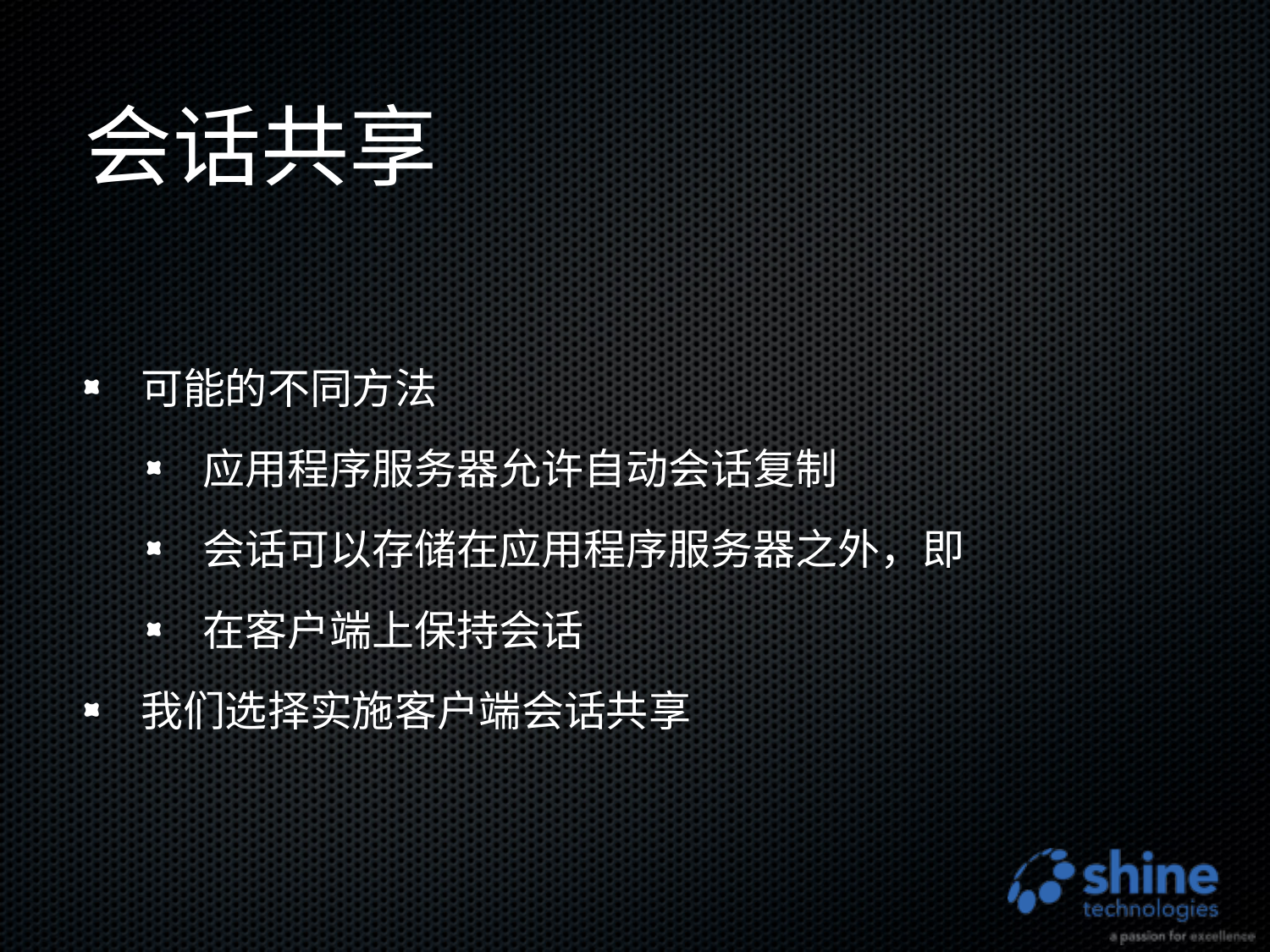

# 会话共享
可能的不同方法
应用程序服务器允许自动会话复制
会话可以存储在应用程序服务器之外，即
在客户端上保持会话
我们选择实施客户端会话共享